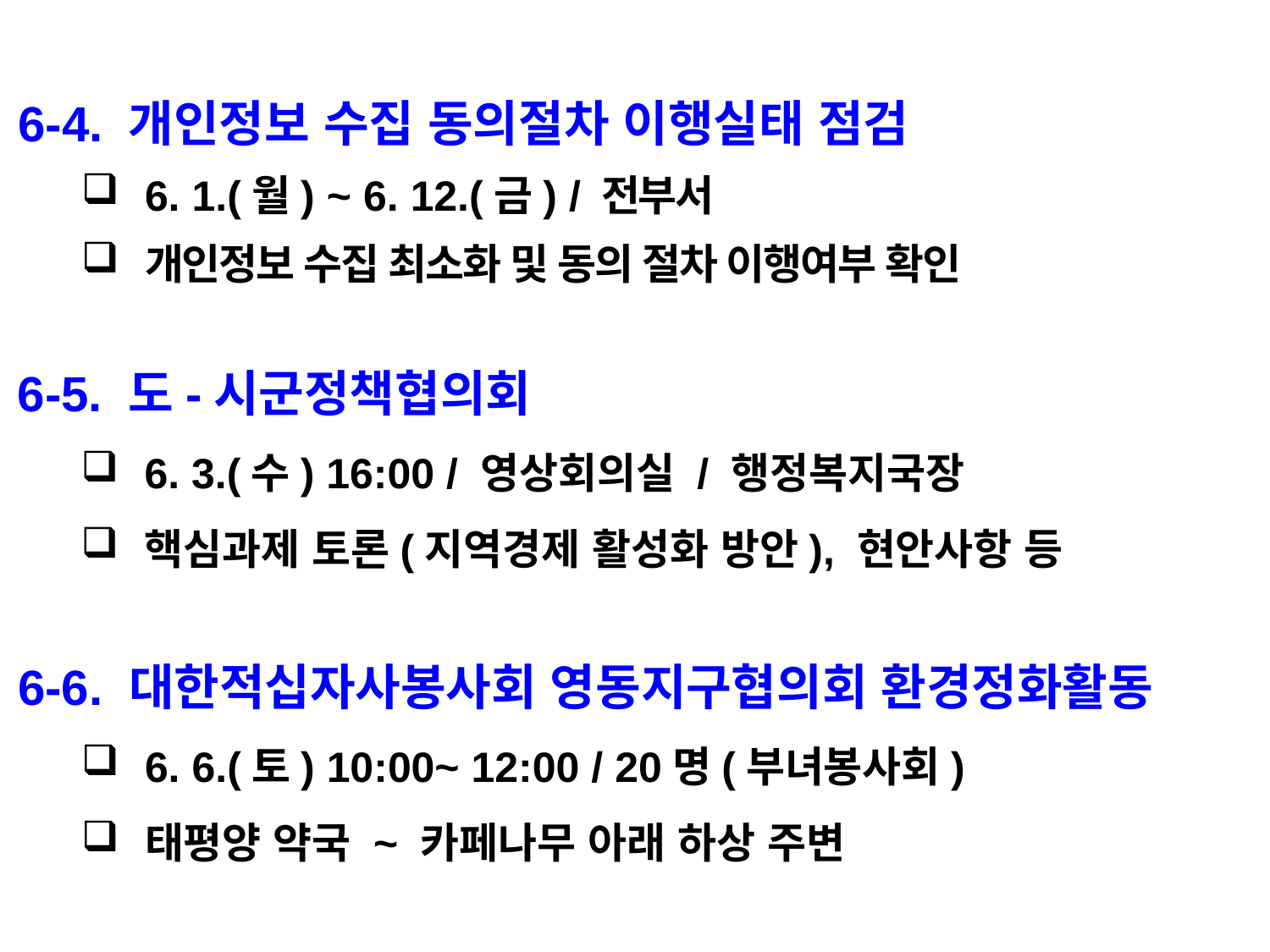

6-4. 개인정보 수집 동의절차 이행실태 점검
6. 1.(월) ~ 6. 12.(금) / 전부서
개인정보 수집 최소화 및 동의 절차 이행여부 확인
6-5. 도-시군정책협의회
6. 3.(수) 16:00 / 영상회의실 / 행정복지국장
핵심과제 토론(지역경제 활성화 방안), 현안사항 등

6-6. 대한적십자사봉사회 영동지구협의회 환경정화활동
6. 6.(토) 10:00~ 12:00 / 20명(부녀봉사회)
태평양 약국 ~ 카페나무 아래 하상 주변